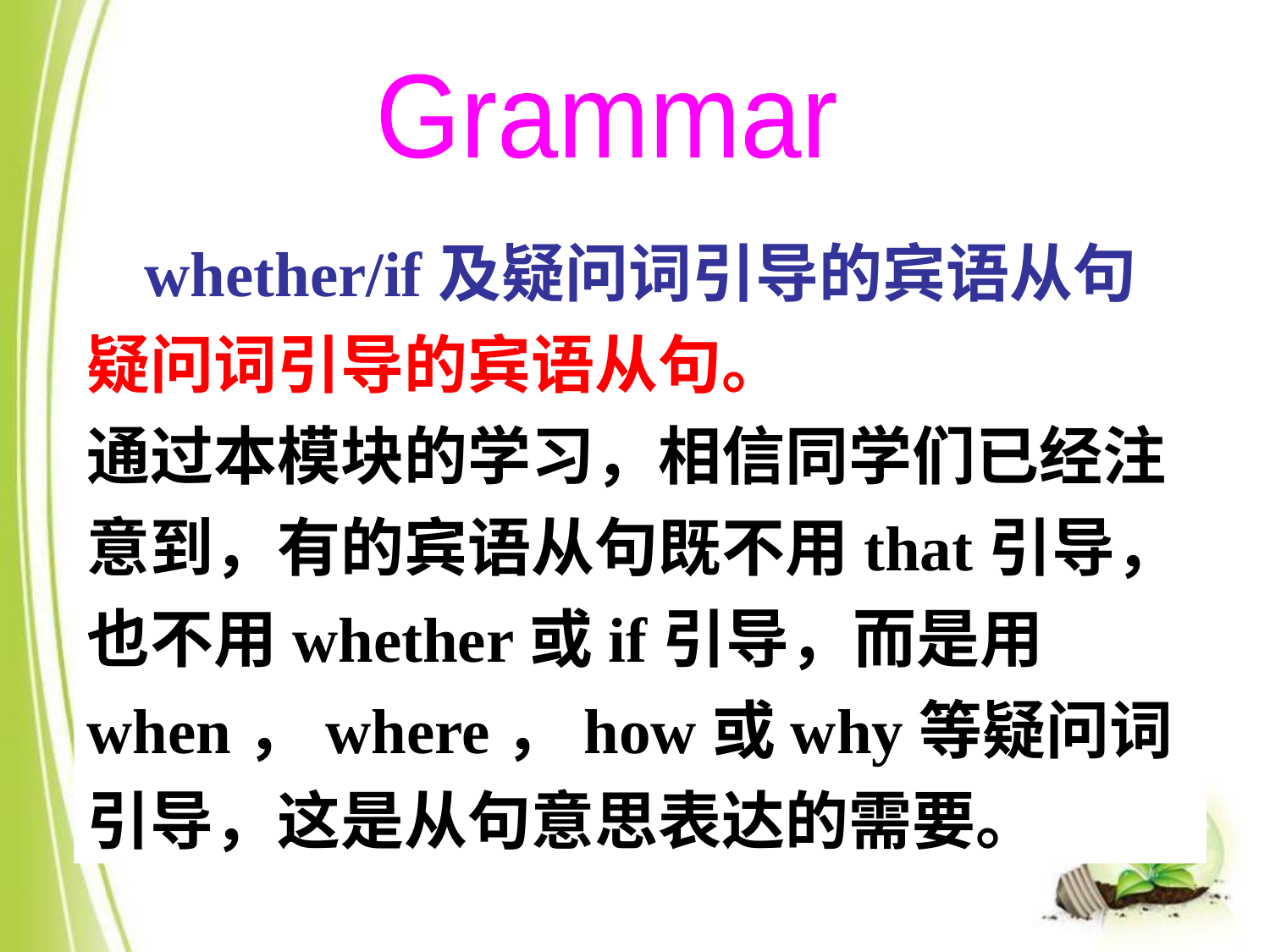

Grammar
whether/if及疑问词引导的宾语从句
疑问词引导的宾语从句。
通过本模块的学习，相信同学们已经注意到，有的宾语从句既不用that引导，也不用whether或if引导，而是用when，where，how或why等疑问词引导，这是从句意思表达的需要。